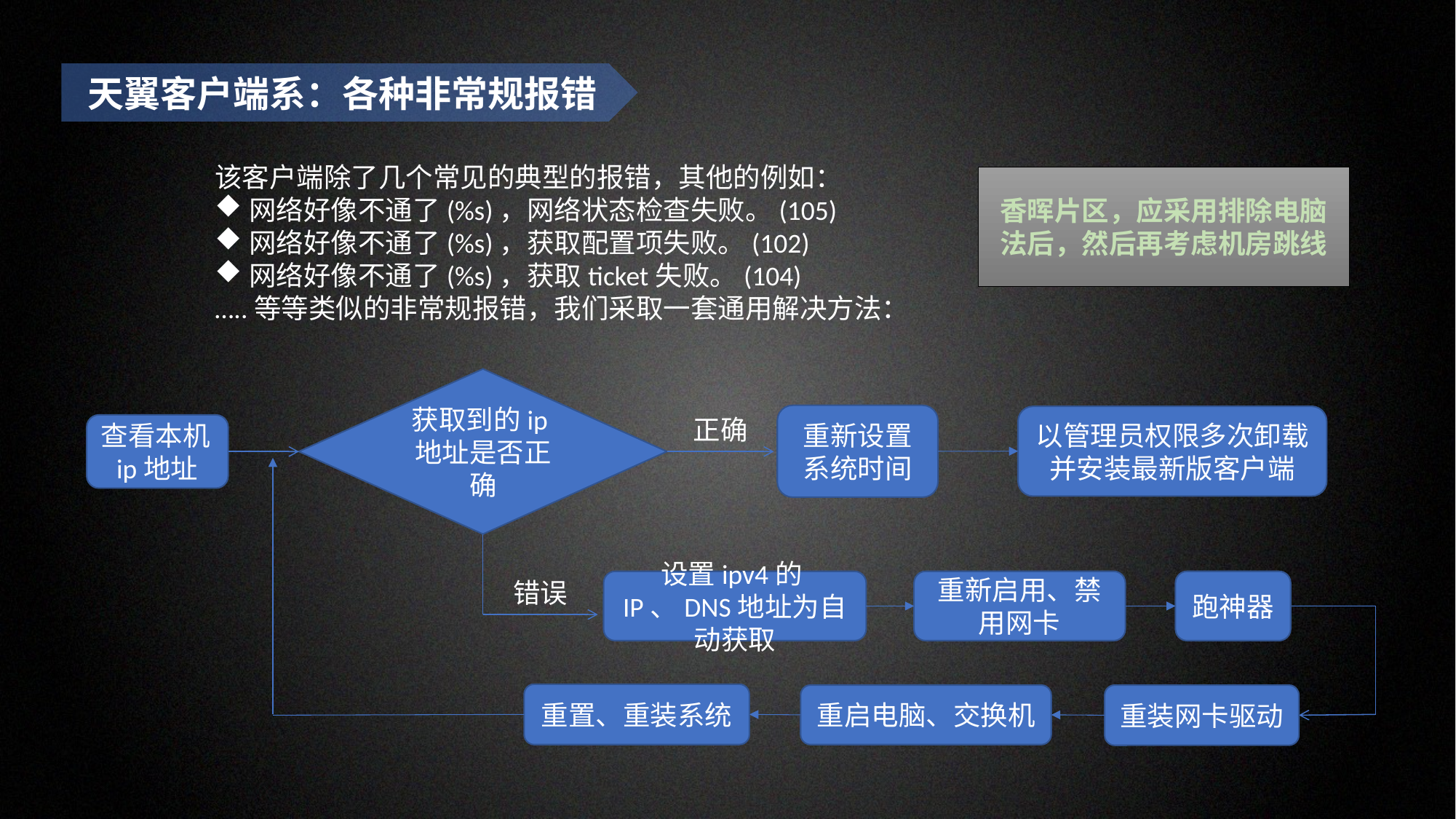

天翼客户端系：各种非常规报错
该客户端除了几个常见的典型的报错，其他的例如：
网络好像不通了(%s)，网络状态检查失败。(105)
网络好像不通了(%s)，获取配置项失败。(102)
网络好像不通了(%s)，获取ticket失败。(104)
…..等等类似的非常规报错，我们采取一套通用解决方法：
香晖片区，应采用排除电脑法后，然后再考虑机房跳线
获取到的ip地址是否正确
重新设置系统时间
正确
查看本机ip地址
错误
跑神器
设置ipv4的IP、DNS地址为自动获取
重新启用、禁用网卡
重置、重装系统
重启电脑、交换机
重装网卡驱动
以管理员权限多次卸载并安装最新版客户端